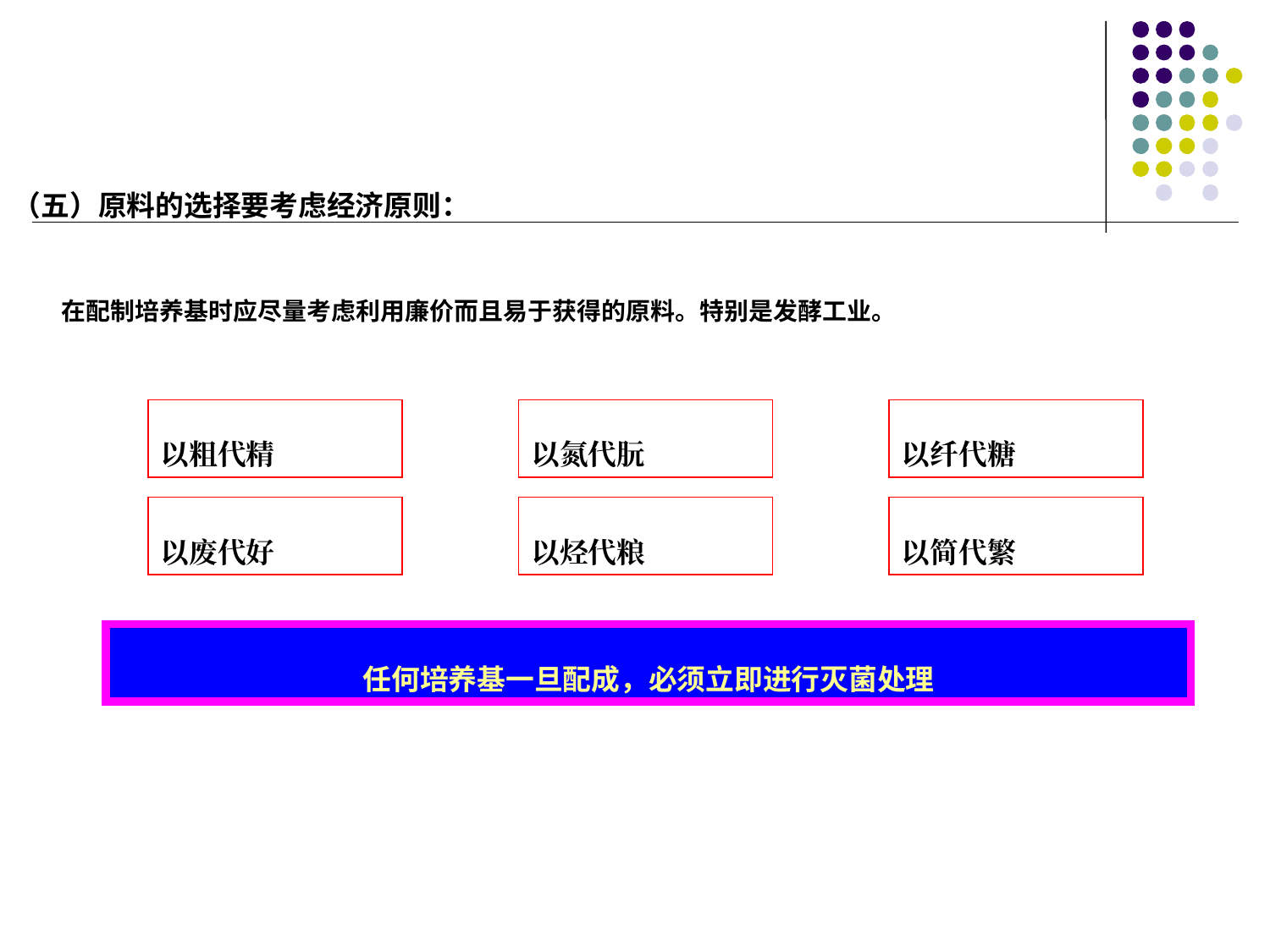

（五）原料的选择要考虑经济原则：

       在配制培养基时应尽量考虑利用廉价而且易于获得的原料。特别是发酵工业。
以粗代精
以氮代朊
以纤代糖
以废代好
以烃代粮
以简代繁
任何培养基一旦配成，必须立即进行灭菌处理